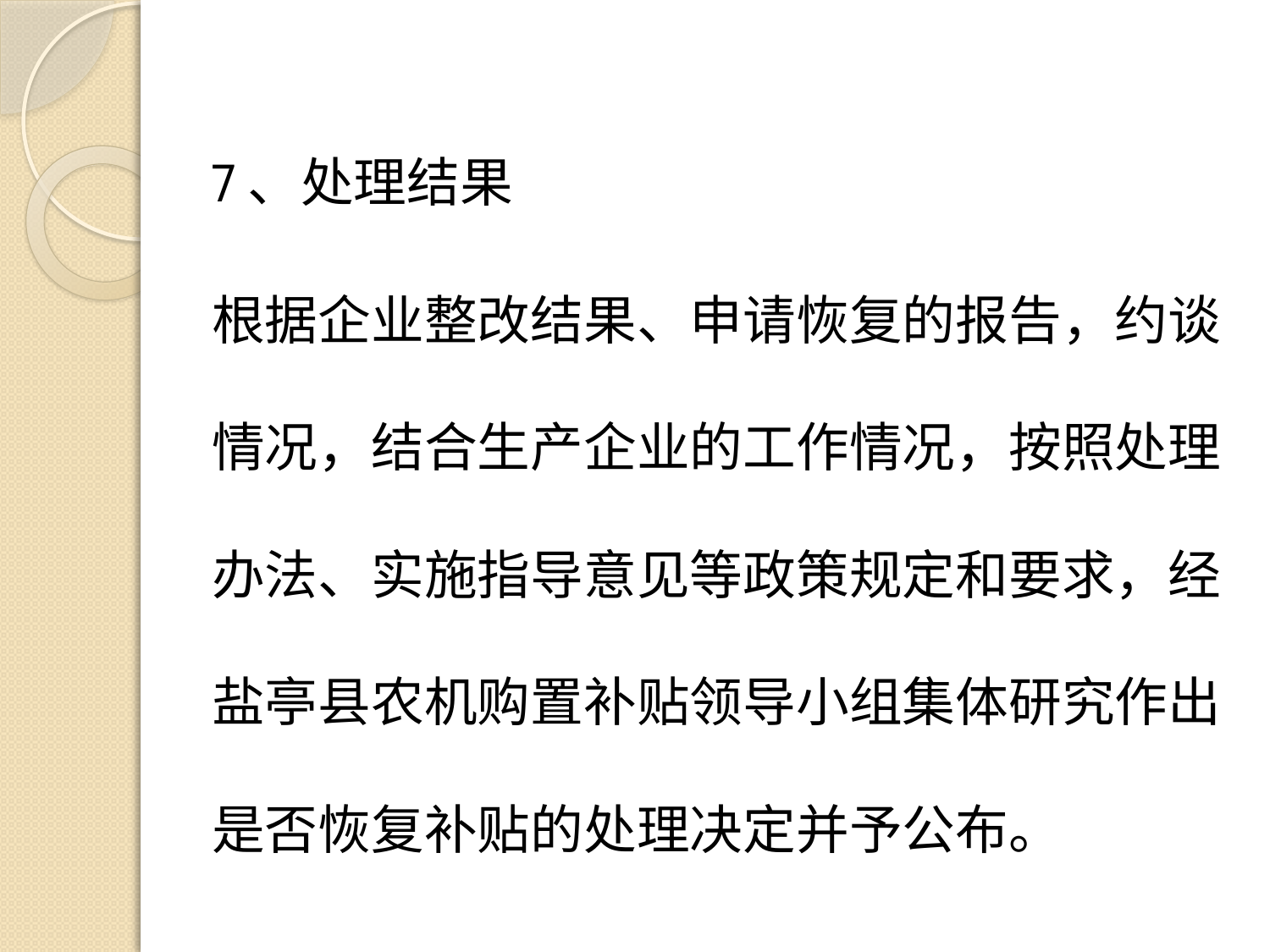

7、处理结果
根据企业整改结果、申请恢复的报告，约谈情况，结合生产企业的工作情况，按照处理办法、实施指导意见等政策规定和要求，经盐亭县农机购置补贴领导小组集体研究作出是否恢复补贴的处理决定并予公布。